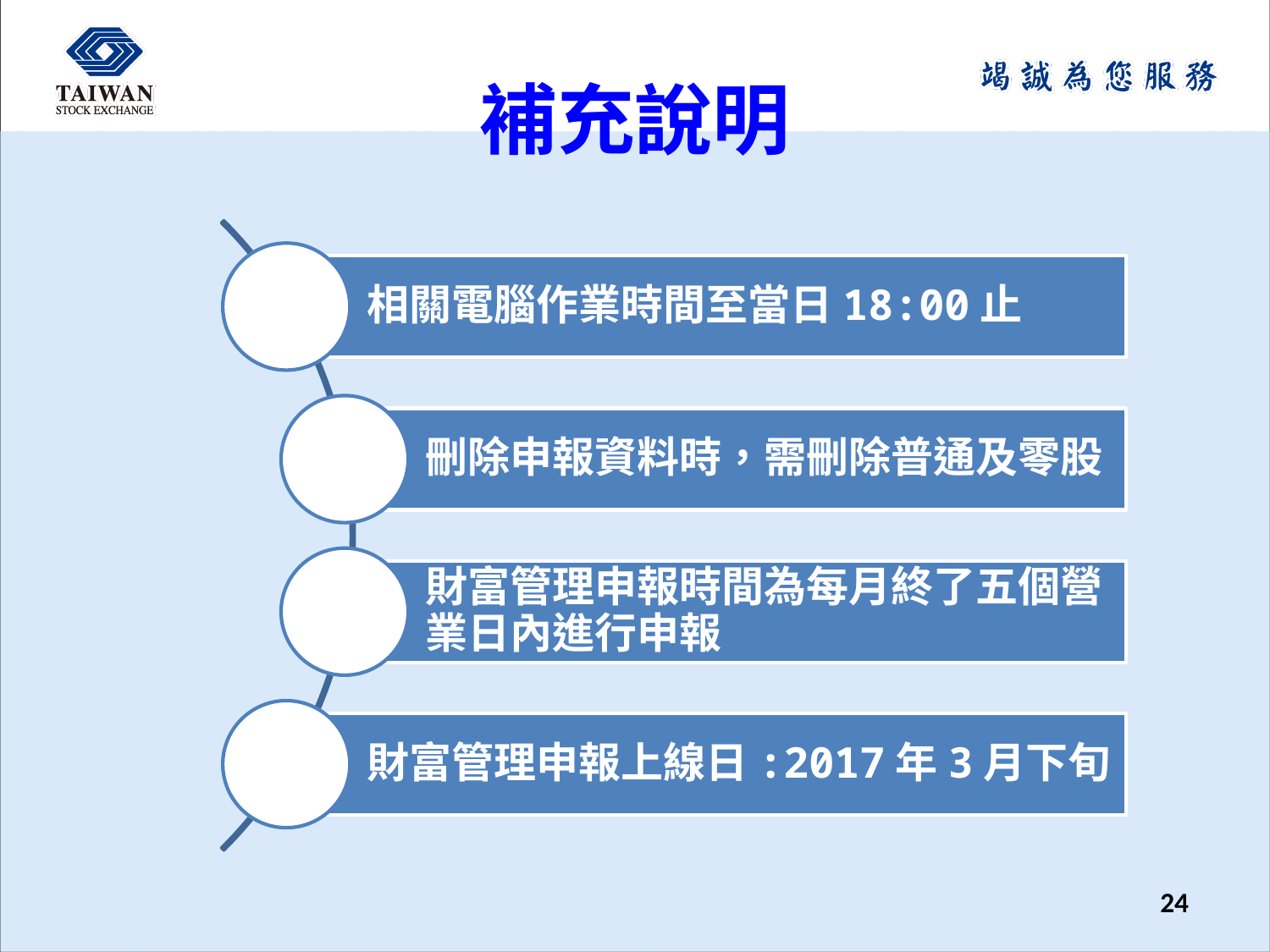

# 補充說明
相關電腦作業時間至當日18:00止
刪除申報資料時，需刪除普通及零股
財富管理申報時間為每月終了五個營業日內進行申報
財富管理申報上線日:2017年3月下旬

24